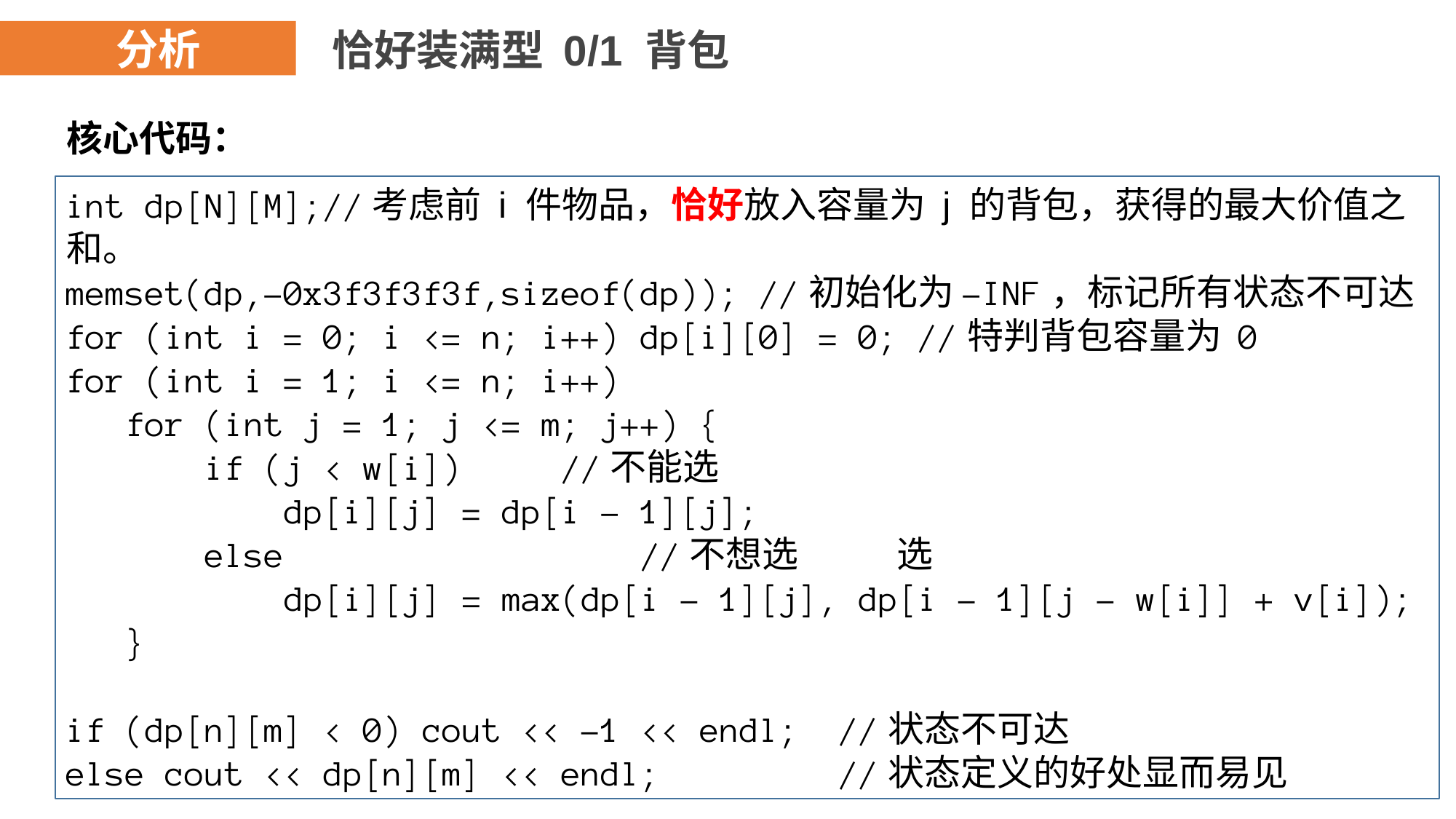

分析
恰好装满型 0/1 背包

核心代码：
int dp[N][M];//考虑前 i 件物品，恰好放入容量为 j 的背包，获得的最大价值之和。
memset(dp,-0x3f3f3f3f,sizeof(dp)); //初始化为-INF，标记所有状态不可达
for (int i = 0; i <= n; i++) dp[i][0] = 0; //特判背包容量为 0
for (int i = 1; i <= n; i++)
   for (int j = 1; j <= m; j++) {
       if (j < w[i])     //不能选
           dp[i][j] = dp[i - 1][j];
       else                  //不想选            选
		dp[i][j] = max(dp[i - 1][j], dp[i - 1][j - w[i]] + v[i]);
   }

if (dp[n][m] < 0) cout << -1 << endl;  //状态不可达
else cout << dp[n][m] << endl;         //状态定义的好处显而易见